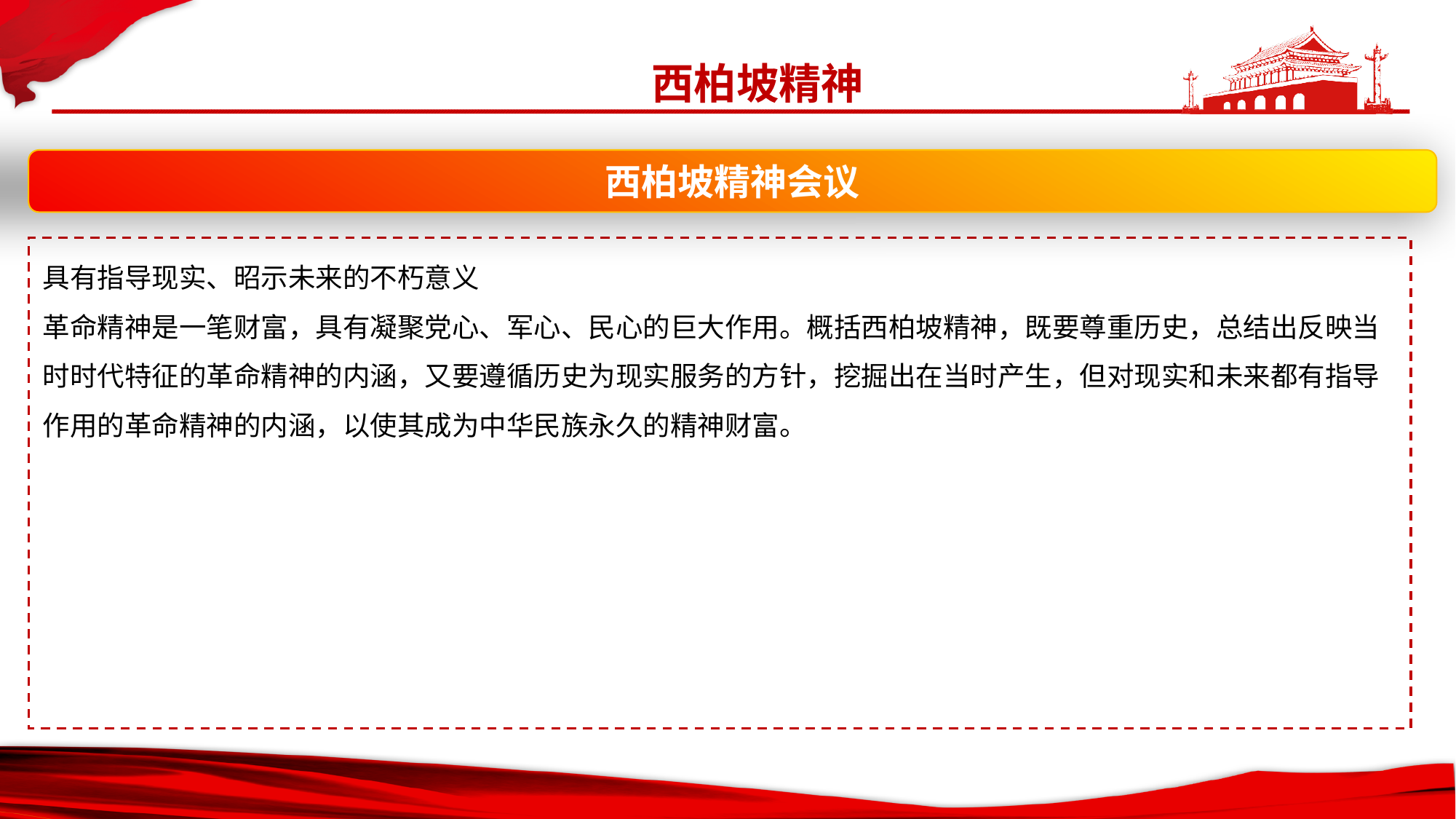

西柏坡精神
西柏坡精神会议

具有指导现实、昭示未来的不朽意义
革命精神是一笔财富，具有凝聚党心、军心、民心的巨大作用。概括西柏坡精神，既要尊重历史，总结出反映当时时代特征的革命精神的内涵，又要遵循历史为现实服务的方针，挖掘出在当时产生，但对现实和未来都有指导作用的革命精神的内涵，以使其成为中华民族永久的精神财富。